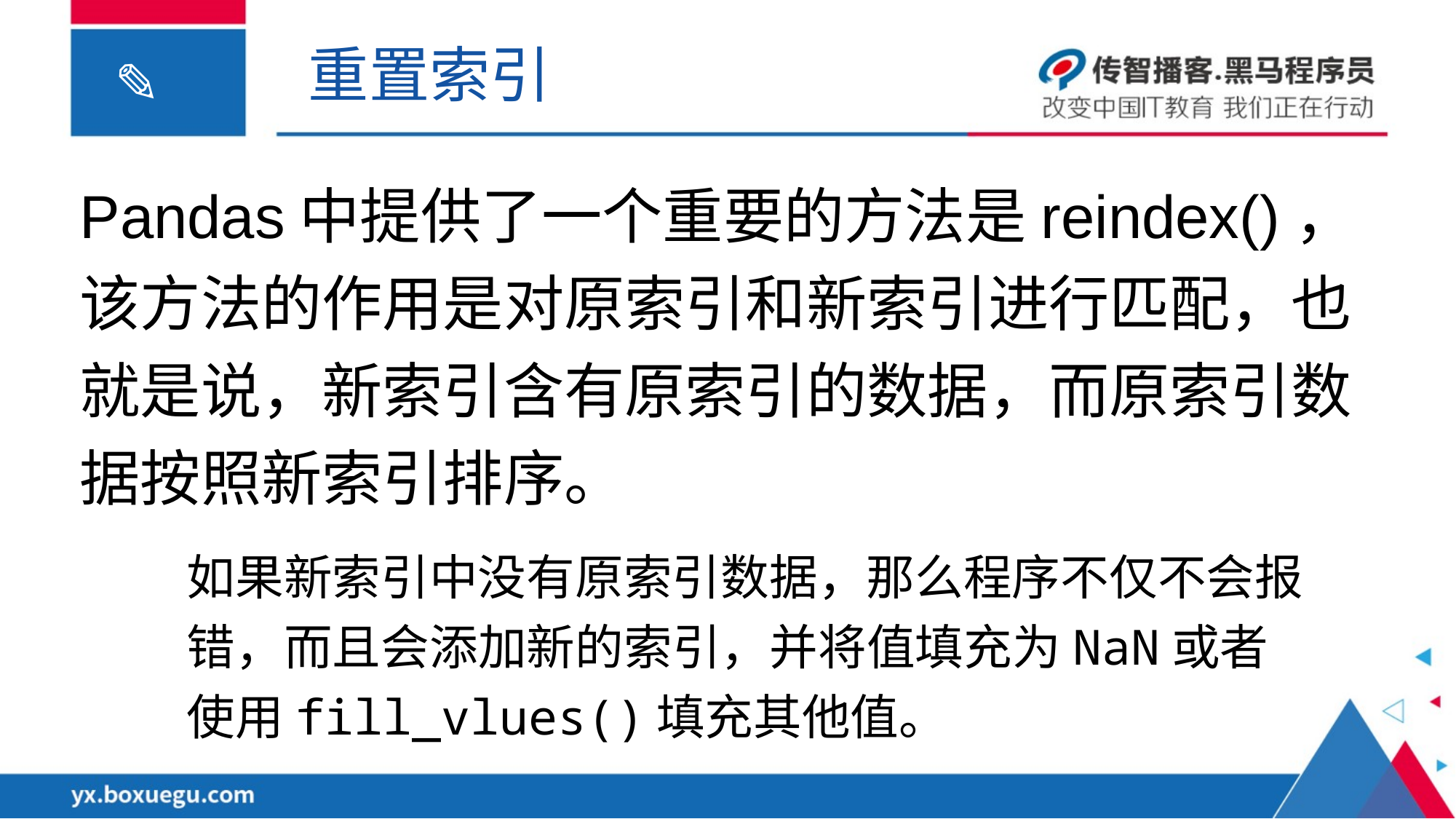

重置索引
Pandas中提供了一个重要的方法是reindex()，该方法的作用是对原索引和新索引进行匹配，也就是说，新索引含有原索引的数据，而原索引数据按照新索引排序。
如果新索引中没有原索引数据，那么程序不仅不会报错，而且会添加新的索引，并将值填充为NaN或者使用fill_vlues()填充其他值。